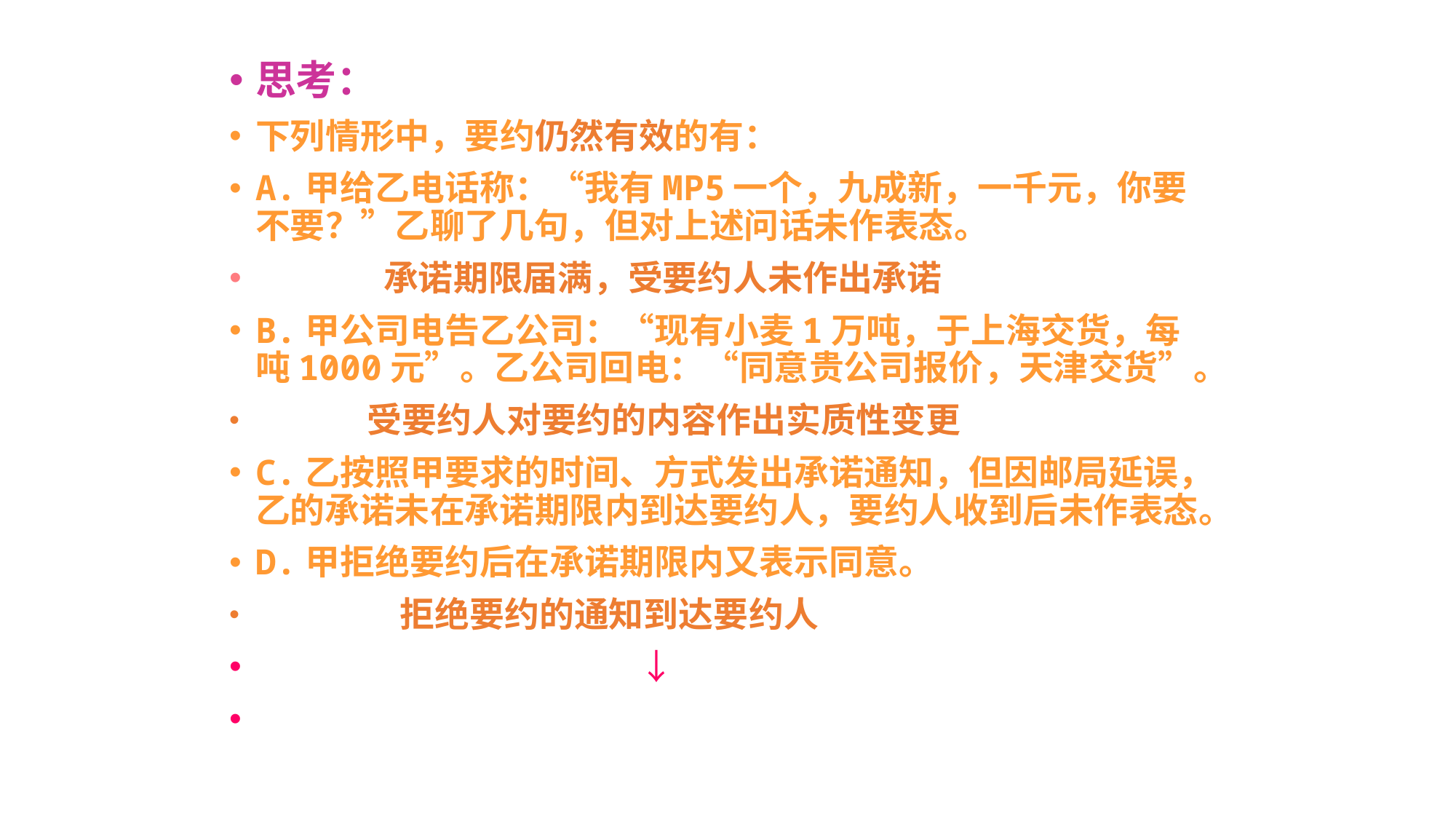

思考：
下列情形中，要约仍然有效的有：
A.甲给乙电话称：“我有MP5一个，九成新，一千元，你要不要？”乙聊了几句，但对上述问话未作表态。
               承诺期限届满，受要约人未作出承诺
B.甲公司电告乙公司：“现有小麦1万吨，于上海交货，每吨1000元”。乙公司回电：“同意贵公司报价，天津交货”。
                受要约人对要约的内容作出实质性变更
C.乙按照甲要求的时间、方式发出承诺通知，但因邮局延误，乙的承诺未在承诺期限内到达要约人，要约人收到后未作表态。
D.甲拒绝要约后在承诺期限内又表示同意。
                     拒绝要约的通知到达要约人
　　　　　　　　　　　↓